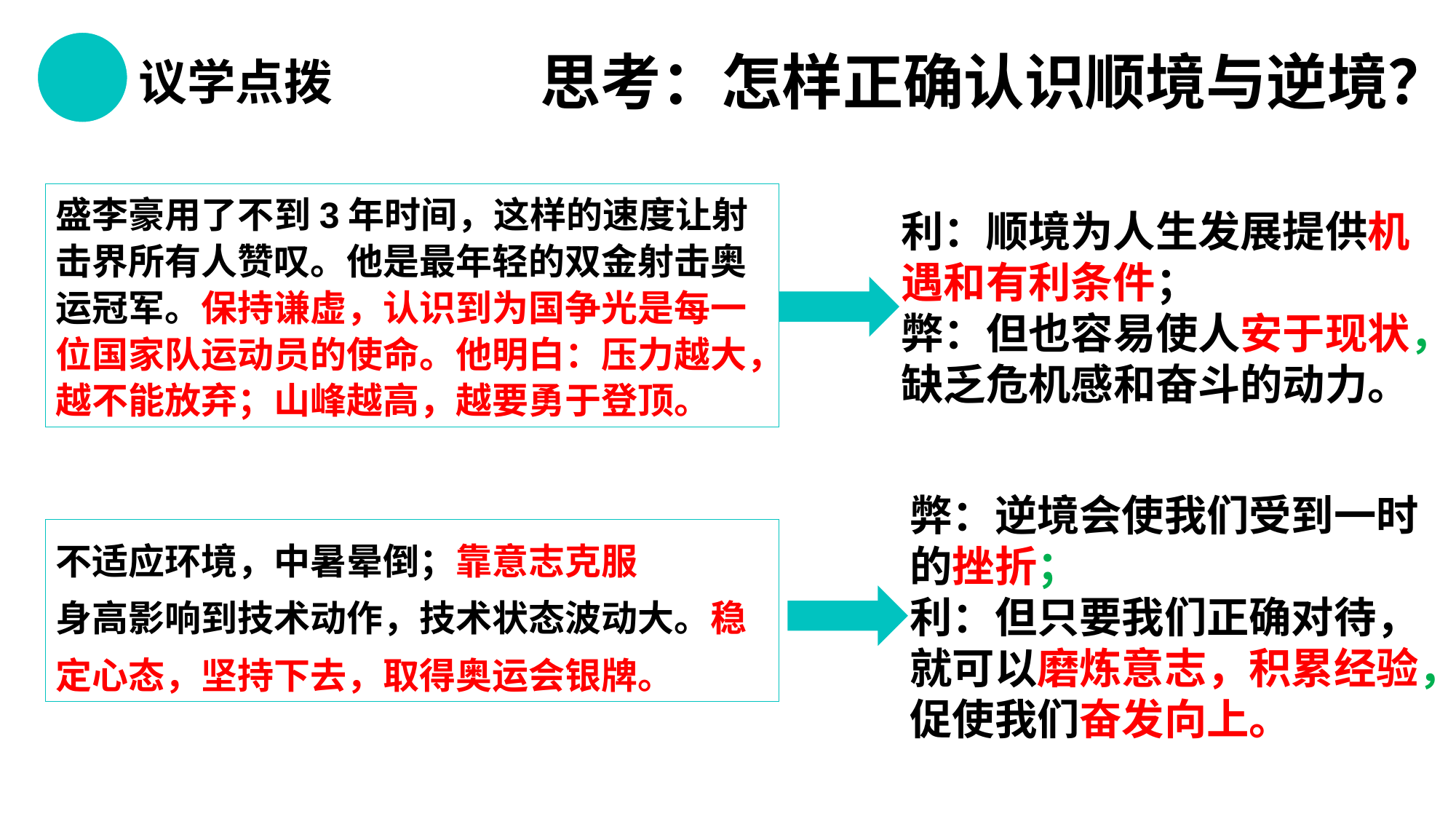

聿见思政统编新教材教学网 www.yjsz2020.cn 原创作品

议学点拨
思考：怎样正确认识顺境与逆境？
盛李豪用了不到3年时间，这样的速度让射击界所有人赞叹。他是最年轻的双金射击奥运冠军。保持谦虚，认识到为国争光是每一位国家队运动员的使命。他明白：压力越大，越不能放弃；山峰越高，越要勇于登顶。
利：顺境为人生发展提供机遇和有利条件；
弊：但也容易使人安于现状，缺乏危机感和奋斗的动力。

弊：逆境会使我们受到一时的挫折；
利：但只要我们正确对待，就可以磨炼意志，积累经验，促使我们奋发向上。

不适应环境，中暑晕倒；靠意志克服
身高影响到技术动作，技术状态波动大。稳定心态，坚持下去，取得奥运会银牌。